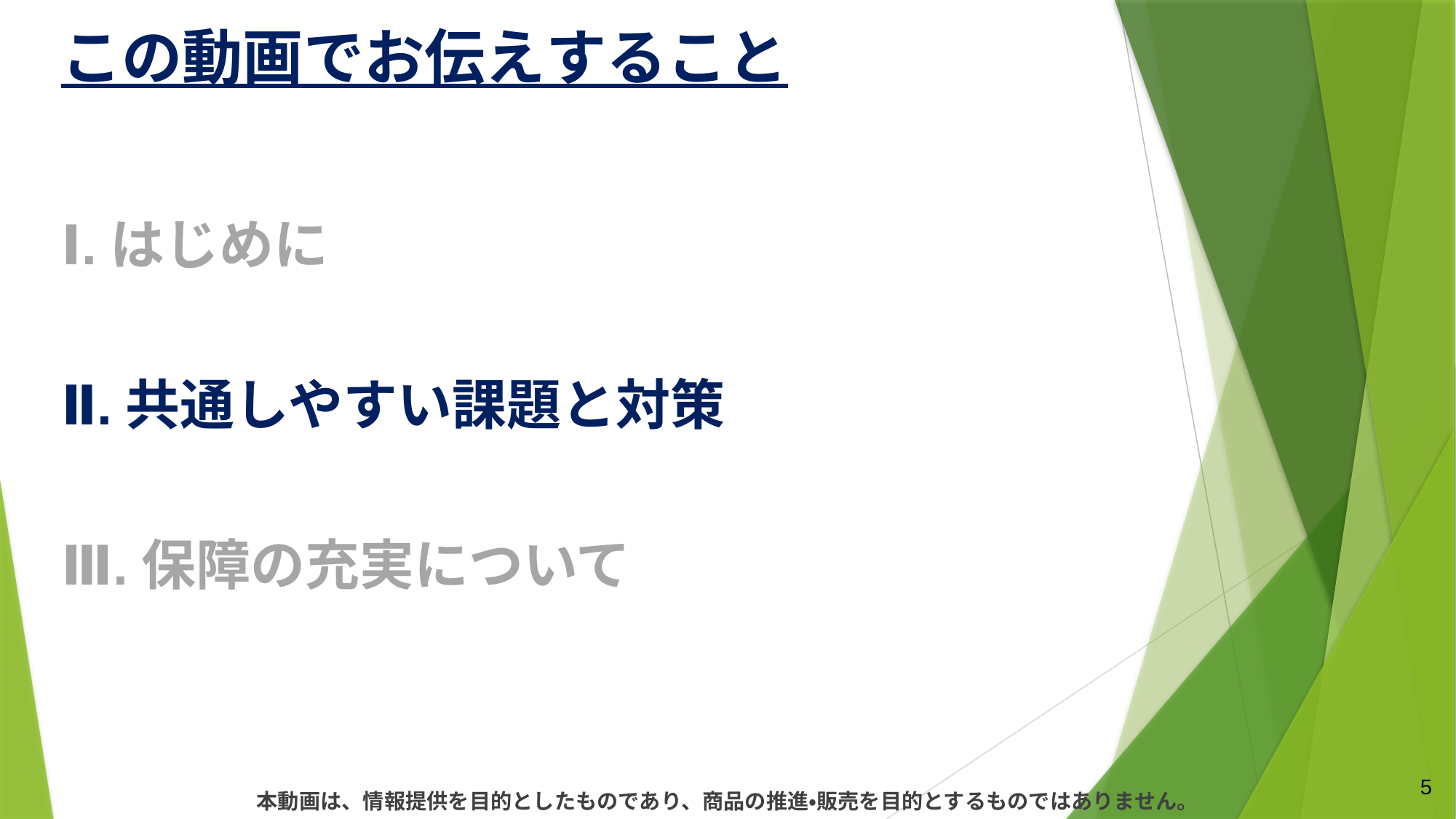

# この動画でお伝えすること
Ⅰ.はじめに
Ⅱ.共通しやすい課題と対策
Ⅲ.保障の充実について
5